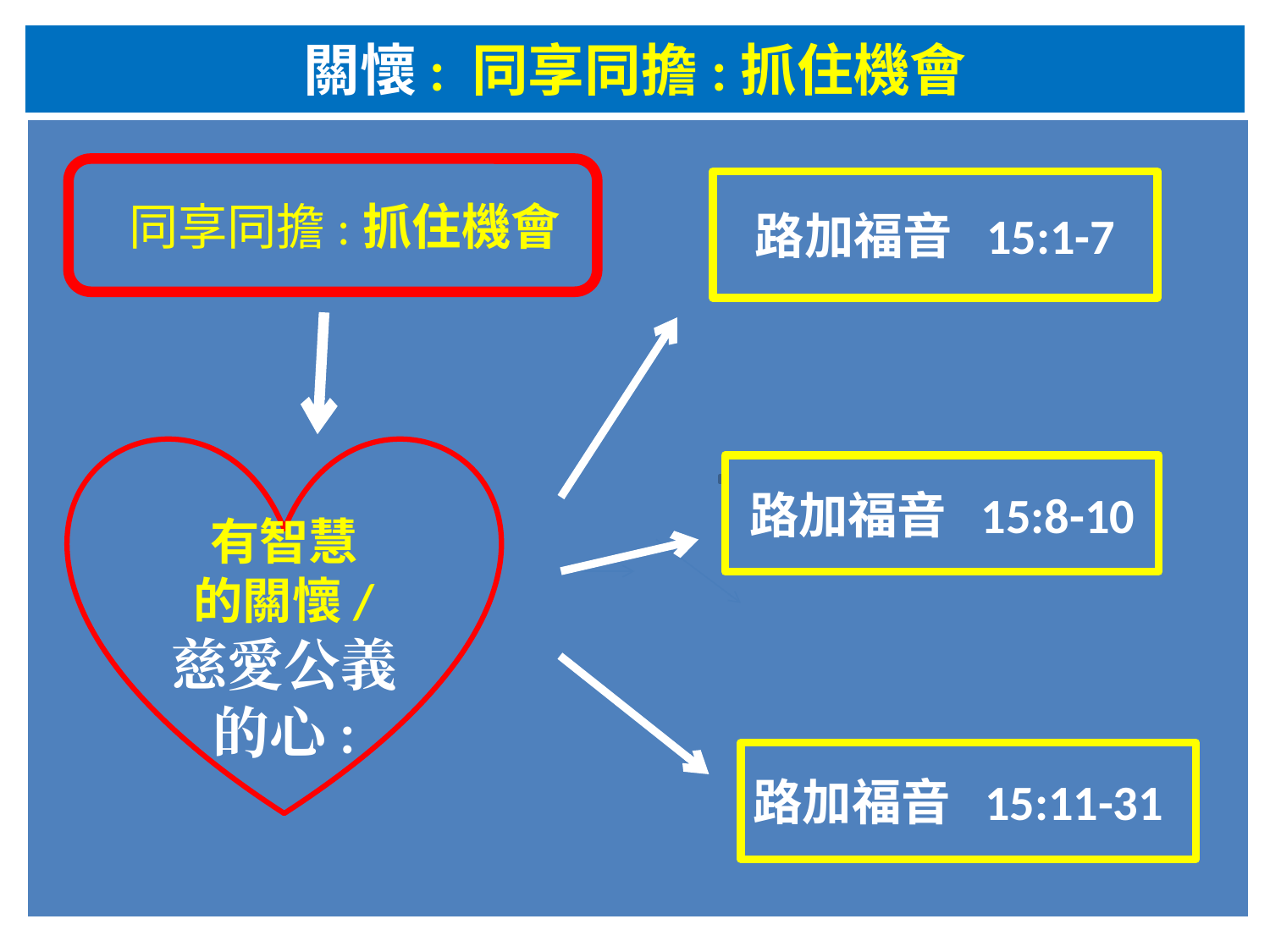

# 關懷: 同享同擔:抓住機會

 同享同擔:抓住機會

路加福音  15:1-7

有智慧
的關懷/
慈愛公義的心:
路加福音  15:8-10

路加福音  15:11-31